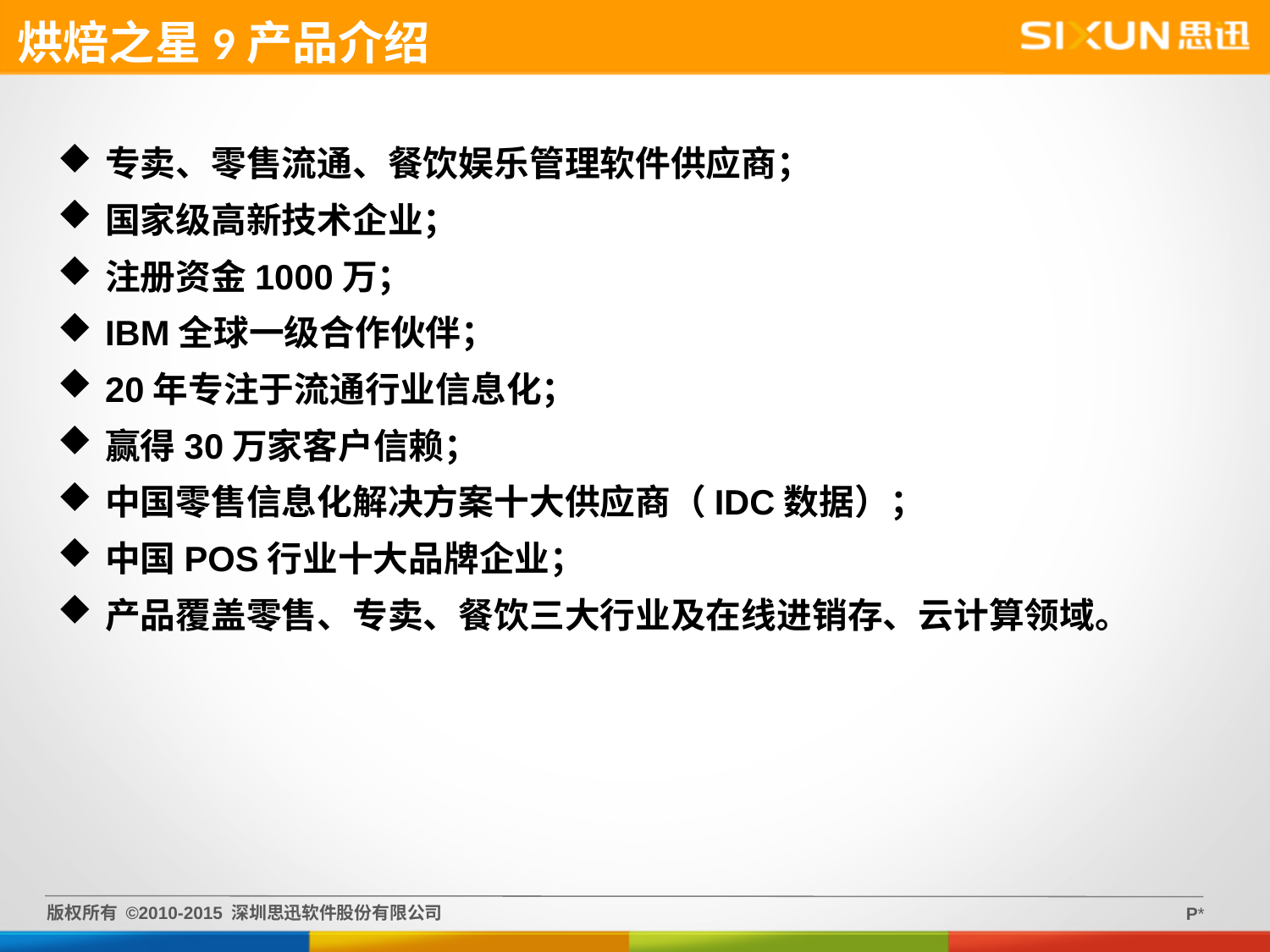

烘焙之星9产品介绍
专卖、零售流通、餐饮娱乐管理软件供应商；
国家级高新技术企业；
注册资金1000万；
IBM全球一级合作伙伴；
20年专注于流通行业信息化；
赢得30万家客户信赖；
中国零售信息化解决方案十大供应商（IDC数据）；
中国POS行业十大品牌企业；
产品覆盖零售、专卖、餐饮三大行业及在线进销存、云计算领域。
版权所有 ©2010-2015 深圳思迅软件股份有限公司

P*